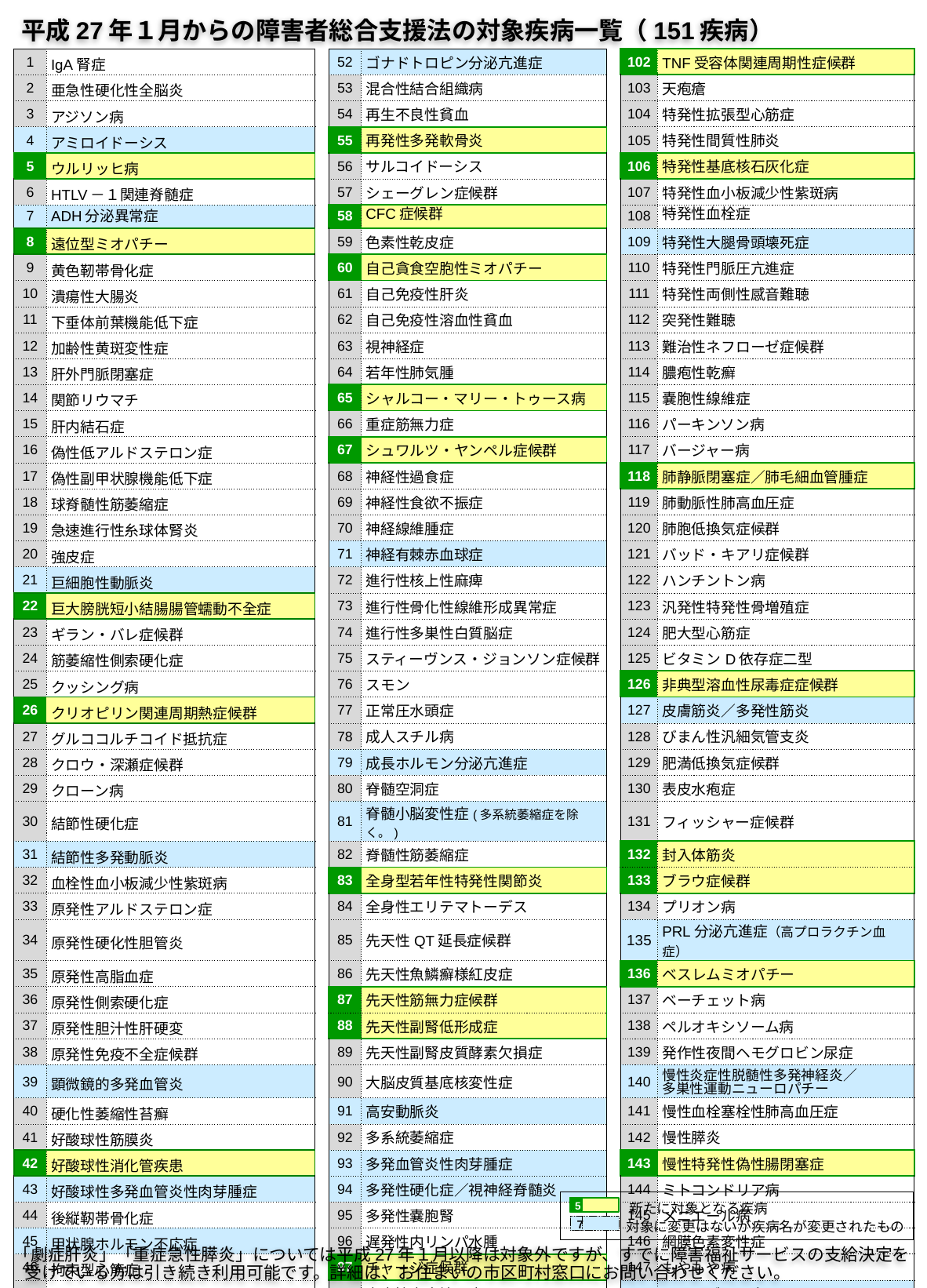

平成27年１月からの障害者総合支援法の対象疾病一覧（151疾病）
| 1 | IgA腎症 |  | 52 | ゴナドトロピン分泌亢進症 |  | 102 | TNF受容体関連周期性症候群 |
| --- | --- | --- | --- | --- | --- | --- | --- |
| 2 | 亜急性硬化性全脳炎 |  | 53 | 混合性結合組織病 |  | 103 | 天疱瘡 |
| 3 | アジソン病 |  | 54 | 再生不良性貧血 |  | 104 | 特発性拡張型心筋症 |
| 4 | アミロイドーシス |  | 55 | 再発性多発軟骨炎 |  | 105 | 特発性間質性肺炎 |
| 5 | ウルリッヒ病 |  | 56 | サルコイドーシス |  | 106 | 特発性基底核石灰化症 |
| 6 | HTLV－１関連脊髄症 |  | 57 | シェーグレン症候群 |  | 107 | 特発性血小板減少性紫斑病 |
| 7 | ADH分泌異常症 |  | 58 | CFC症候群 |  | 108 | 特発性血栓症 |
| 8 | 遠位型ミオパチー |  | 59 | 色素性乾皮症 |  | 109 | 特発性大腿骨頭壊死症 |
| 9 | 黄色靭帯骨化症 |  | 60 | 自己貪食空胞性ミオパチー |  | 110 | 特発性門脈圧亢進症 |
| 10 | 潰瘍性大腸炎 |  | 61 | 自己免疫性肝炎 |  | 111 | 特発性両側性感音難聴 |
| 11 | 下垂体前葉機能低下症 |  | 62 | 自己免疫性溶血性貧血 |  | 112 | 突発性難聴 |
| 12 | 加齢性黄斑変性症 |  | 63 | 視神経症 |  | 113 | 難治性ネフローゼ症候群 |
| 13 | 肝外門脈閉塞症 |  | 64 | 若年性肺気腫 |  | 114 | 膿疱性乾癬 |
| 14 | 関節リウマチ |  | 65 | シャルコー・マリー・トゥース病 |  | 115 | 嚢胞性線維症 |
| 15 | 肝内結石症 |  | 66 | 重症筋無力症 |  | 116 | パーキンソン病 |
| 16 | 偽性低アルドステロン症 |  | 67 | シュワルツ・ヤンペル症候群 |  | 117 | バージャー病 |
| 17 | 偽性副甲状腺機能低下症 |  | 68 | 神経性過食症 |  | 118 | 肺静脈閉塞症／肺毛細血管腫症 |
| 18 | 球脊髄性筋萎縮症 |  | 69 | 神経性食欲不振症 |  | 119 | 肺動脈性肺高血圧症 |
| 19 | 急速進行性糸球体腎炎 |  | 70 | 神経線維腫症 |  | 120 | 肺胞低換気症候群 |
| 20 | 強皮症 |  | 71 | 神経有棘赤血球症 |  | 121 | バッド・キアリ症候群 |
| 21 | 巨細胞性動脈炎 |  | 72 | 進行性核上性麻痺 |  | 122 | ハンチントン病 |
| 22 | 巨大膀胱短小結腸腸管蠕動不全症 |  | 73 | 進行性骨化性線維形成異常症 |  | 123 | 汎発性特発性骨増殖症 |
| 23 | ギラン・バレ症候群 |  | 74 | 進行性多巣性白質脳症 |  | 124 | 肥大型心筋症 |
| 24 | 筋萎縮性側索硬化症 |  | 75 | スティーヴンス・ジョンソン症候群 |  | 125 | ビタミンD依存症二型 |
| 25 | クッシング病 |  | 76 | スモン |  | 126 | 非典型溶血性尿毒症症候群 |
| 26 | クリオピリン関連周期熱症候群 |  | 77 | 正常圧水頭症 |  | 127 | 皮膚筋炎／多発性筋炎 |
| 27 | グルココルチコイド抵抗症 |  | 78 | 成人スチル病 |  | 128 | びまん性汎細気管支炎 |
| 28 | クロウ・深瀬症候群 |  | 79 | 成長ホルモン分泌亢進症 |  | 129 | 肥満低換気症候群 |
| 29 | クローン病 |  | 80 | 脊髄空洞症 |  | 130 | 表皮水疱症 |
| 30 | 結節性硬化症 |  | 81 | 脊髄小脳変性症(多系統萎縮症を除く。) |  | 131 | フィッシャー症候群 |
| 31 | 結節性多発動脈炎 |  | 82 | 脊髄性筋萎縮症 |  | 132 | 封入体筋炎 |
| 32 | 血栓性血小板減少性紫斑病 |  | 83 | 全身型若年性特発性関節炎 |  | 133 | ブラウ症候群 |
| 33 | 原発性アルドステロン症 |  | 84 | 全身性エリテマトーデス |  | 134 | プリオン病 |
| 34 | 原発性硬化性胆管炎 |  | 85 | 先天性QT延長症候群 |  | 135 | PRL分泌亢進症（高プロラクチン血症） |
| 35 | 原発性高脂血症 |  | 86 | 先天性魚鱗癬様紅皮症 |  | 136 | ベスレムミオパチー |
| 36 | 原発性側索硬化症 |  | 87 | 先天性筋無力症候群 |  | 137 | ベーチェット病 |
| 37 | 原発性胆汁性肝硬変 |  | 88 | 先天性副腎低形成症 |  | 138 | ペルオキシソーム病 |
| 38 | 原発性免疫不全症候群 |  | 89 | 先天性副腎皮質酵素欠損症 |  | 139 | 発作性夜間ヘモグロビン尿症 |
| 39 | 顕微鏡的多発血管炎 |  | 90 | 大脳皮質基底核変性症 |  | 140 | 慢性炎症性脱髄性多発神経炎／ 多巣性運動ニューロパチー |
| 40 | 硬化性萎縮性苔癬 |  | 91 | 高安動脈炎 |  | 141 | 慢性血栓塞栓性肺高血圧症 |
| 41 | 好酸球性筋膜炎 |  | 92 | 多系統萎縮症 |  | 142 | 慢性膵炎 |
| 42 | 好酸球性消化管疾患 |  | 93 | 多発血管炎性肉芽腫症 |  | 143 | 慢性特発性偽性腸閉塞症 |
| 43 | 好酸球性多発血管炎性肉芽腫症 |  | 94 | 多発性硬化症／視神経脊髄炎 |  | 144 | ミトコンドリア病 |
| 44 | 後縦靭帯骨化症 |  | 95 | 多発性嚢胞腎 |  | 145 | メニエール病 |
| 45 | 甲状腺ホルモン不応症 |  | 96 | 遅発性内リンパ水腫 |  | 146 | 網膜色素変性症 |
| 46 | 拘束型心筋症 |  | 97 | チャージ症候群 |  | 147 | もやもや病 |
| 47 | 広範脊柱管狭窄症 |  | 98 | 中毒性表皮壊死症 |  | 148 | ライソゾーム病 |
| 48 | 抗リン脂質抗体症候群 |  | 99 | 腸管神経節細胞僅少症 |  | 149 | ランゲルハンス細胞組織球症 |
| 49 | コステロ症候群 |  | 100 | TSH受容体異常症 |  | 150 | リンパ脈管筋腫症 |
| 50 | 骨髄異形成症候群 |  | 101 | TSH分泌亢進症 |  | 151 | ルビンシュタイン・テイビ症候群 |
| 51 | 骨髄線維症 |  |  |  |  |  |  |
　　　　新たに対象となる疾病
　　 　　対象に変更はないが疾病名が変更されたもの
5

７

「劇症肝炎」「重症急性膵炎」については平成27年１月以降は対象外ですが、すでに障害福祉サービスの支給決定を受けている方は引き続き利用可能です。詳細は、お住まいの市区町村窓口にお問い合わせください。